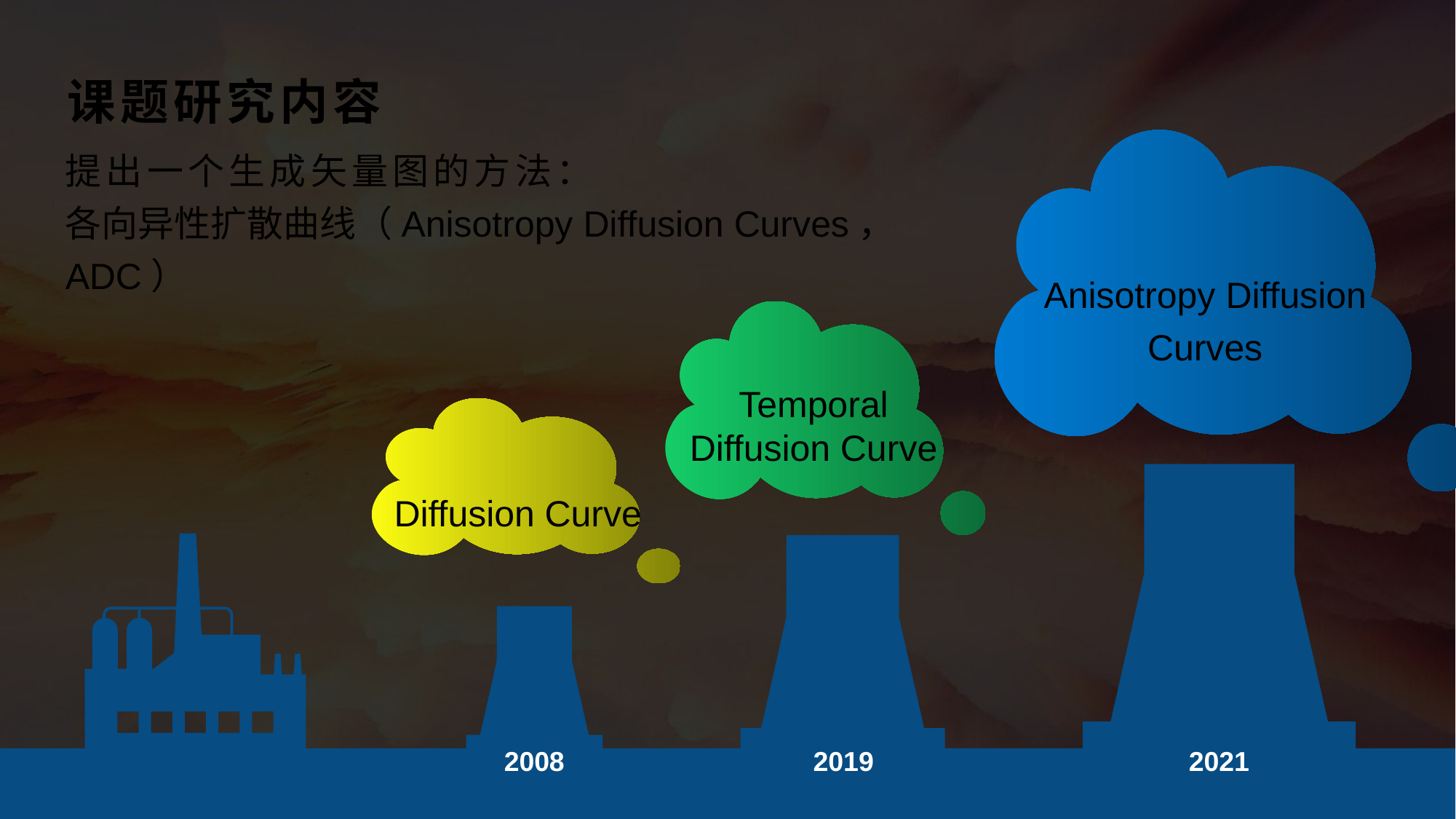

课题研究内容

提出一个生成矢量图的方法：
各向异性扩散曲线（Anisotropy Diffusion Curves， ADC）
Anisotropy Diffusion Curves

Temporal
Diffusion Curve

Diffusion Curve

2008
2019
2021